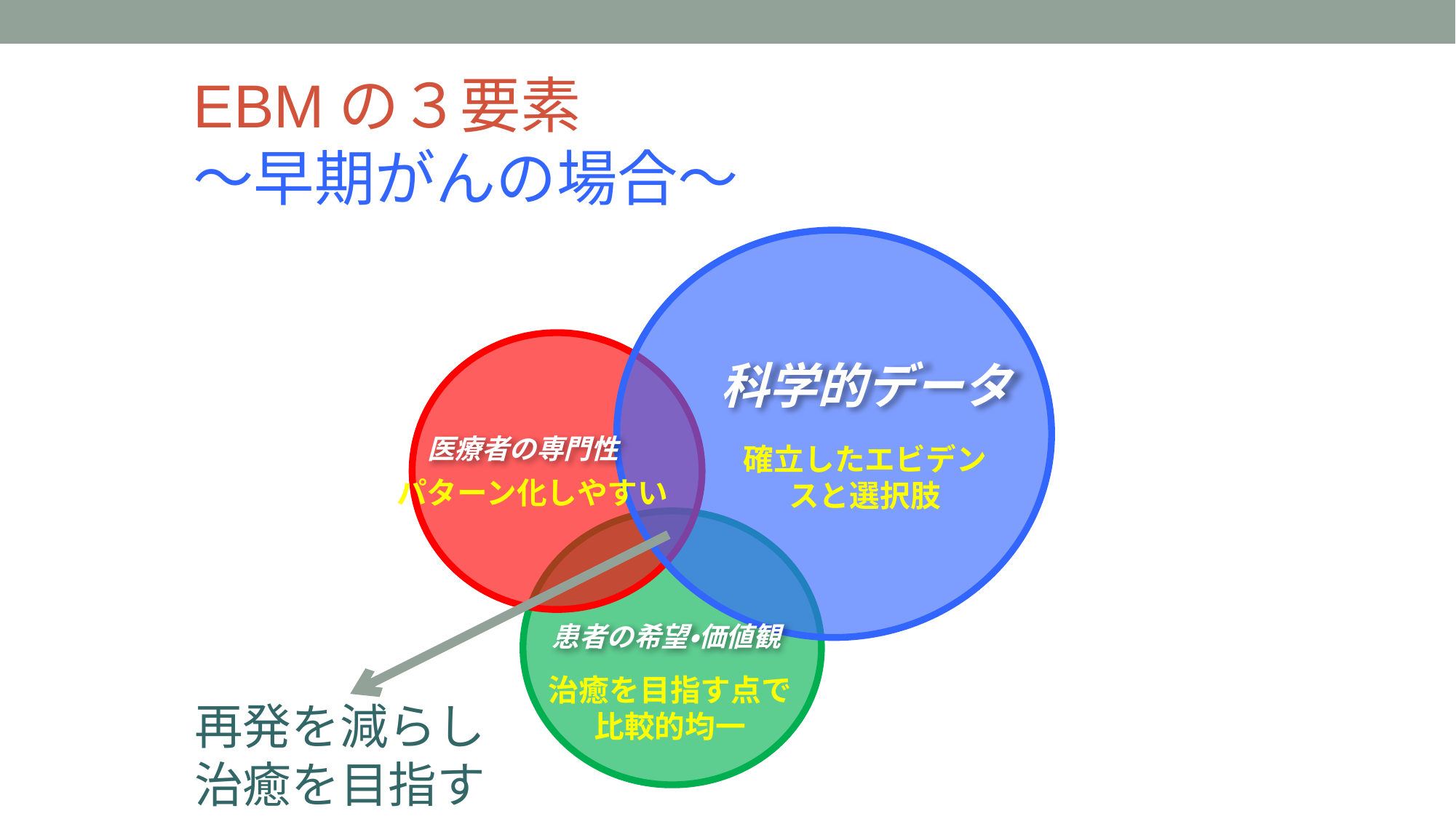

EBMの３要素
～早期がんの場合～

科学的データ
医療者の専門性
確立したエビデンスと選択肢
パターン化しやすい

患者の希望・価値観
治癒を目指す点で
比較的均一
再発を減らし
治癒を目指す